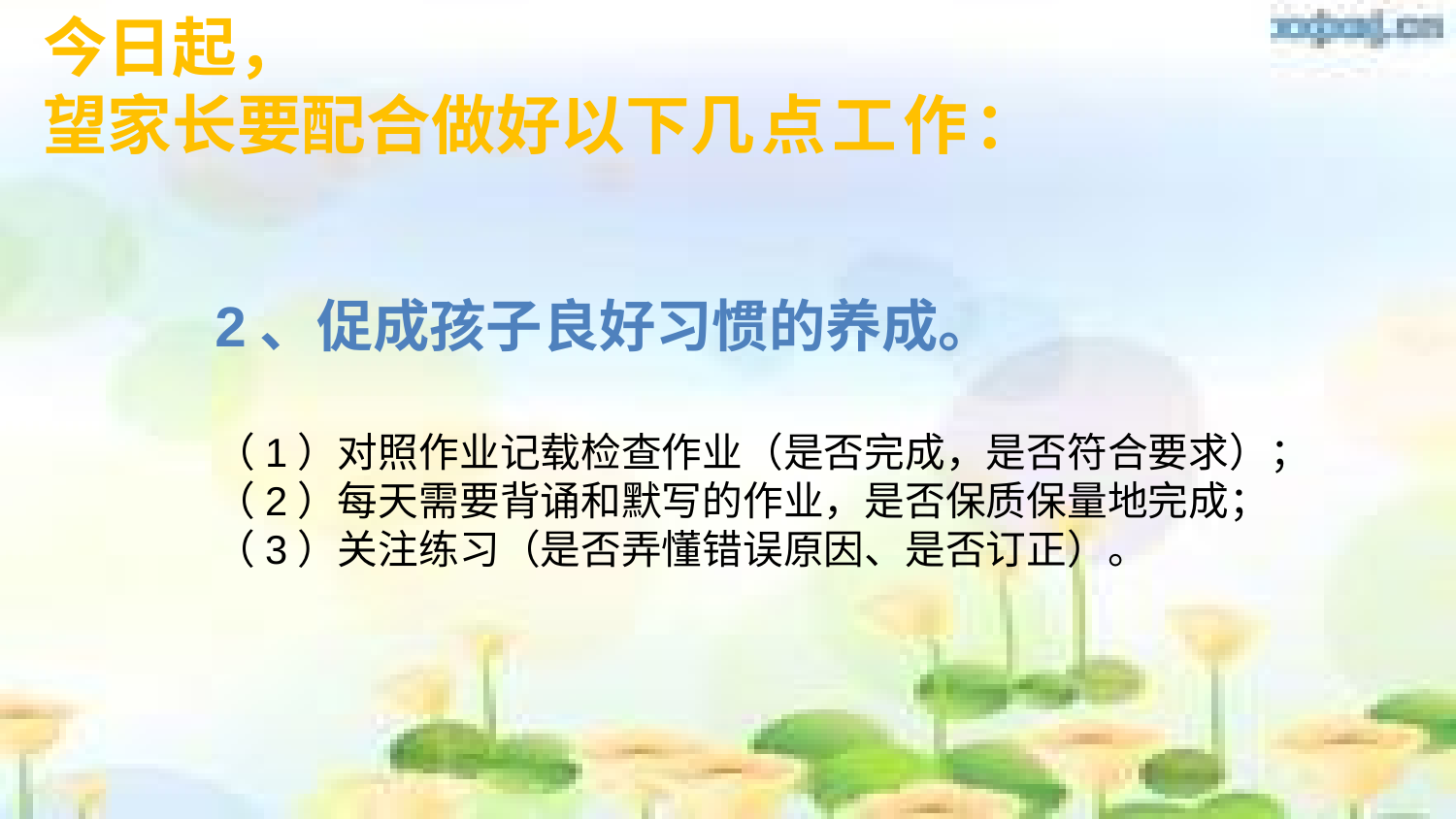

今日起，
望家长要配合做好以下几点工作：
2、促成孩子良好习惯的养成。

（1）对照作业记载检查作业（是否完成，是否符合要求）；
（2）每天需要背诵和默写的作业，是否保质保量地完成；
（3）关注练习（是否弄懂错误原因、是否订正）。